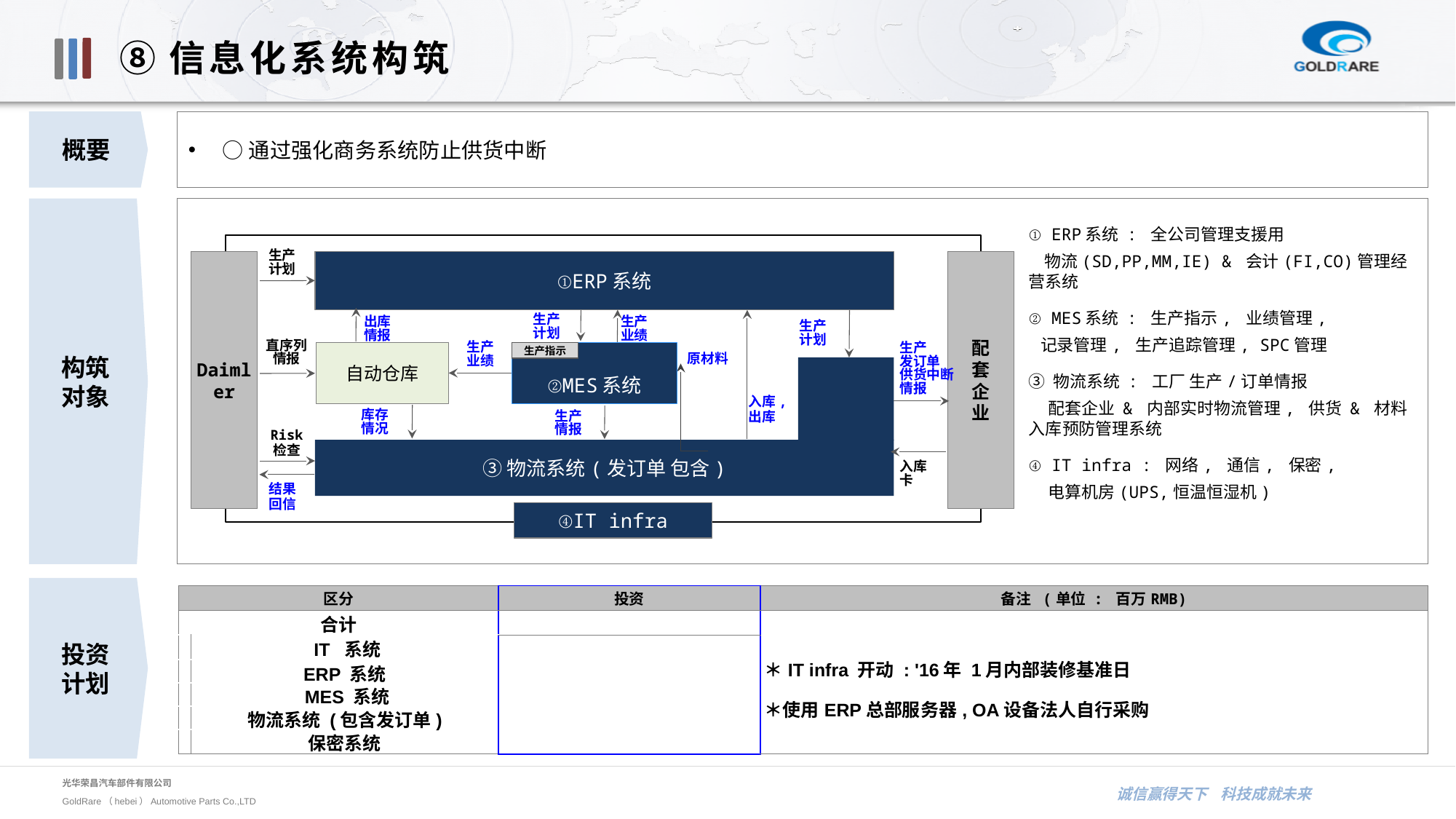

⑧信息化系统构筑
概要
○通过强化商务系统防止供货中断
构筑
对象

① ERP系统 : 全公司管理支援用
   物流(SD,PP,MM,IE) & 会计(FI,CO)管理经营系统
② MES系统 : 生产指示, 业绩管理,
  记录管理, 生产追踪管理, SPC管理
③ 物流系统 : 工厂 生产/订单情报
    配套企业 & 内部实时物流管理, 供货 & 材料入库预防管理系统
④ IT infra : 网络, 通信, 保密,
    电算机房(UPS,恒温恒湿机)

生产
计划
Daimler
①ERP系统
配
套
企
业
生产
计划
出库
情报
生产
业绩
生产
计划
直序列
情报
生产
业绩
生产
发订单
供货中断
情报
自动仓库

②MES系统
生产指示
原材料

③物流系统(发订单 包含)
入库,
出库
库存
情况
生产
情报
Risk
检查
入库
卡
结果
回信
④IT infra
投资
计划
| 区分 |  | 投资 | 备注 (单位 : 百万RMB) |
| --- | --- | --- | --- |
| 合计 |  |  | ＊IT infra 开动 : '16年 1月内部装修基准日 ＊使用ERP总部服务器, OA设备法人自行采购 |
|  | IT 系统 |  |  |
|  | ERP 系统 |  |  |
|  | MES 系统 |  |  |
|  | 物流系统 (包含发订单) |  |  |
|  | 保密系统 |  |  |